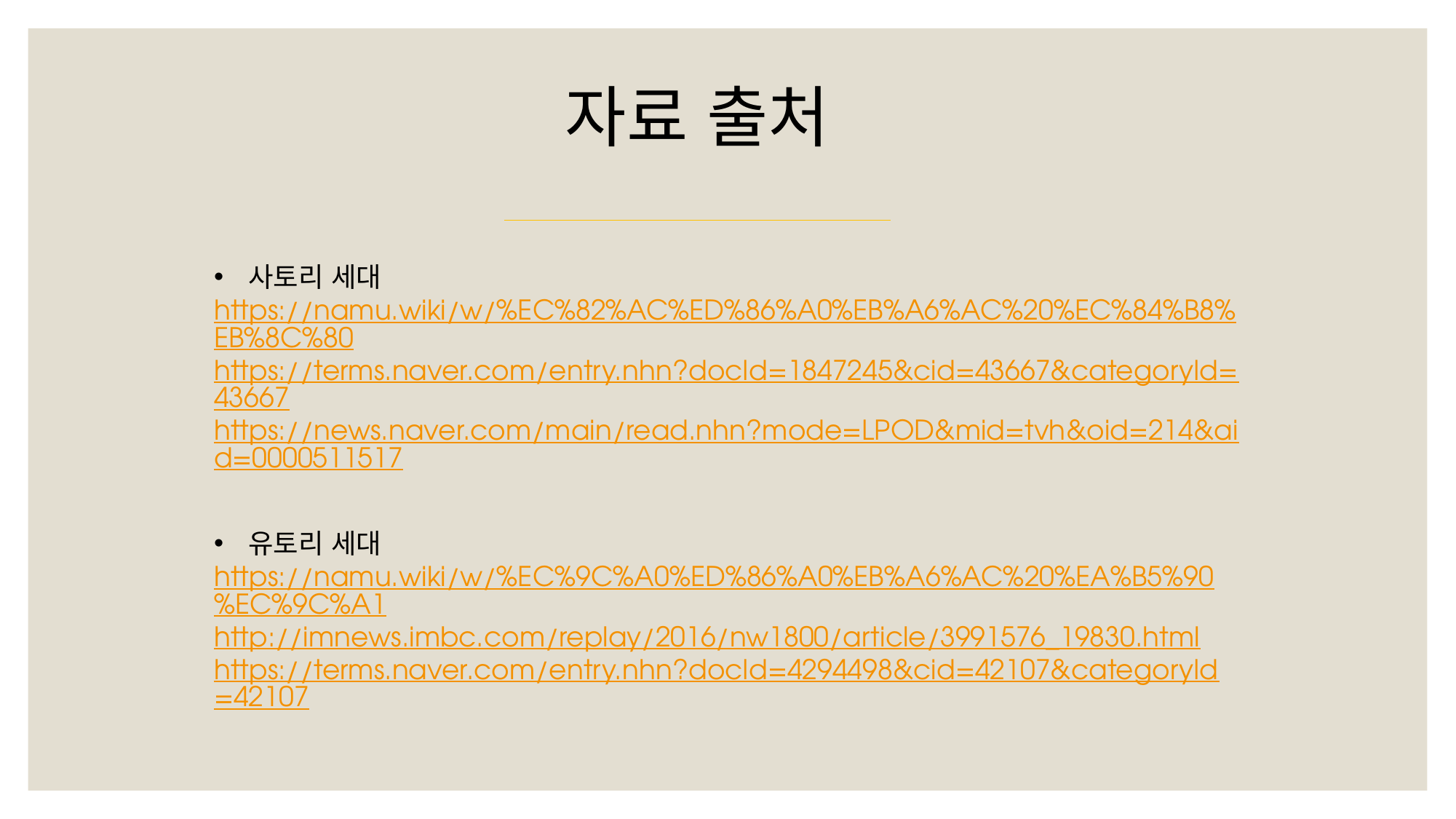

자료 출처
사토리 세대
https://namu.wiki/w/%EC%82%AC%ED%86%A0%EB%A6%AC%20%EC%84%B8%EB%8C%80
https://terms.naver.com/entry.nhn?docId=1847245&cid=43667&categoryId=43667
https://news.naver.com/main/read.nhn?mode=LPOD&mid=tvh&oid=214&aid=0000511517

유토리 세대
https://namu.wiki/w/%EC%9C%A0%ED%86%A0%EB%A6%AC%20%EA%B5%90%EC%9C%A1
http://imnews.imbc.com/replay/2016/nw1800/article/3991576_19830.html
https://terms.naver.com/entry.nhn?docId=4294498&cid=42107&categoryId=42107